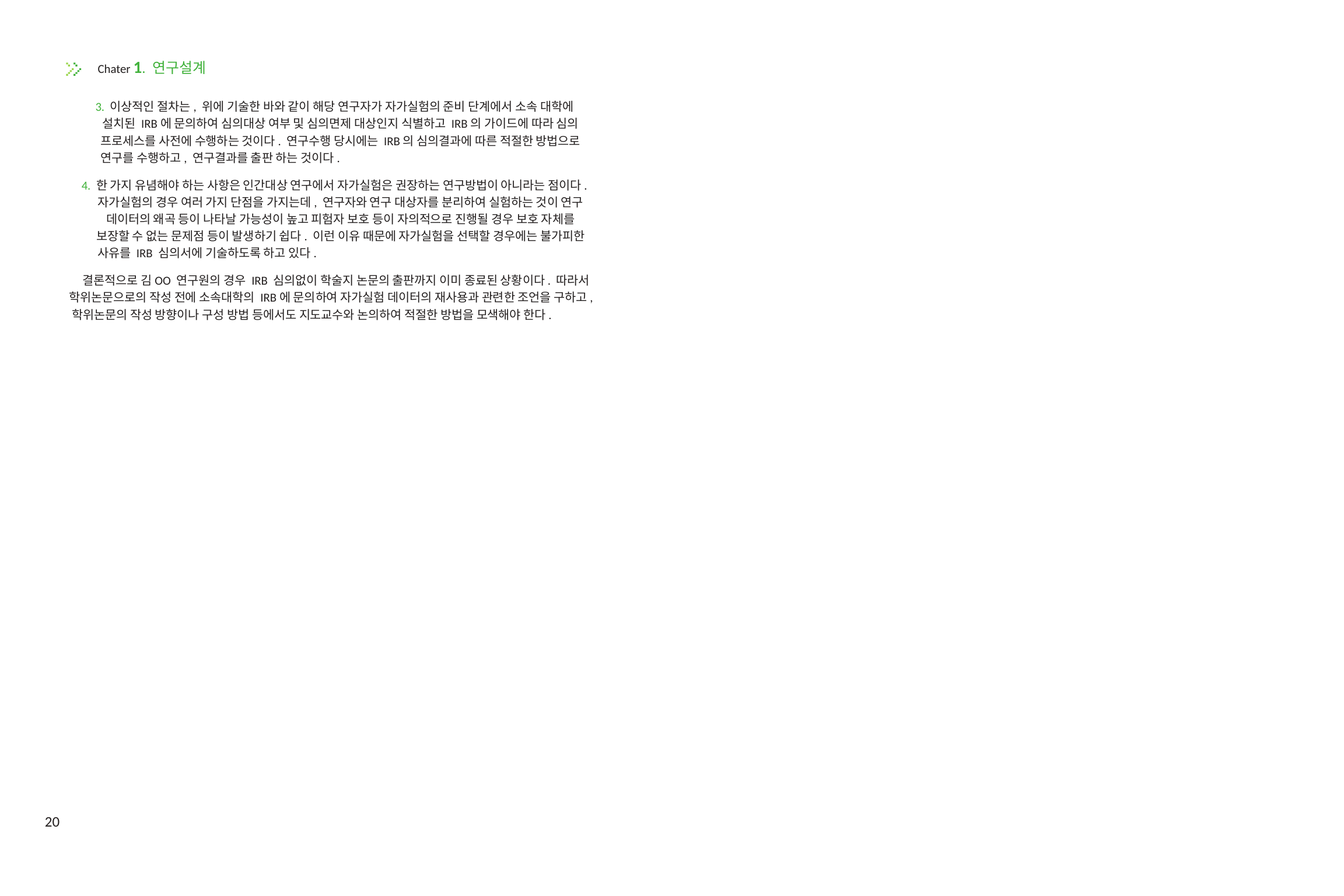

Chater 1. 연구설계

3. 이상적인 절차는, 위에 기술한 바와 같이 해당 연구자가 자가실험의 준비 단계에서 소속 대학에
설치된 IRB에 문의하여 심의대상 여부 및 심의면제 대상인지 식별하고 IRB의 가이드에 따라 심의
프로세스를 사전에 수행하는 것이다. 연구수행 당시에는 IRB의 심의결과에 따른 적절한 방법으로
연구를 수행하고, 연구결과를 출판 하는 것이다.
4. 한 가지 유념해야 하는 사항은 인간대상 연구에서 자가실험은 권장하는 연구방법이 아니라는 점이다.
자가실험의 경우 여러 가지 단점을 가지는데, 연구자와 연구 대상자를 분리하여 실험하는 것이 연구
데이터의 왜곡 등이 나타날 가능성이 높고 피험자 보호 등이 자의적으로 진행될 경우 보호 자체를
보장할 수 없는 문제점 등이 발생하기 쉽다. 이런 이유 때문에 자가실험을 선택할 경우에는 불가피한
사유를 IRB 심의서에 기술하도록 하고 있다.
결론적으로 김OO 연구원의 경우 IRB 심의없이 학술지 논문의 출판까지 이미 종료된 상황이다. 따라서
학위논문으로의 작성 전에 소속대학의 IRB에 문의하여 자가실험 데이터의 재사용과 관련한 조언을 구하고,
학위논문의 작성 방향이나 구성 방법 등에서도 지도교수와 논의하여 적절한 방법을 모색해야 한다.
20